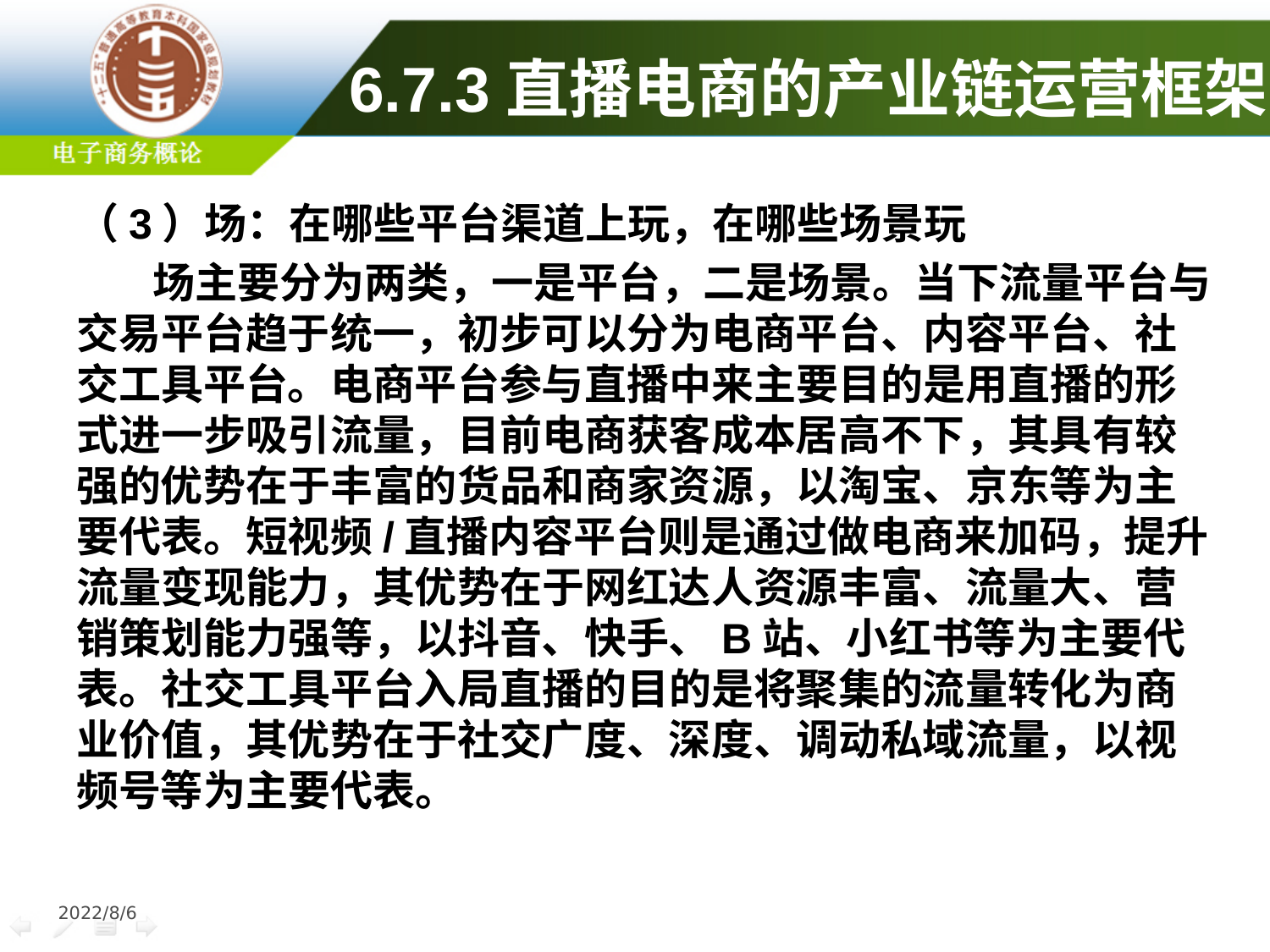

# 6.7.3直播电商的产业链运营框架
（3）场：在哪些平台渠道上玩，在哪些场景玩
       场主要分为两类，一是平台，二是场景。当下流量平台与交易平台趋于统一，初步可以分为电商平台、内容平台、社交工具平台。电商平台参与直播中来主要目的是用直播的形式进一步吸引流量，目前电商获客成本居高不下，其具有较强的优势在于丰富的货品和商家资源，以淘宝、京东等为主要代表。短视频/直播内容平台则是通过做电商来加码，提升流量变现能力，其优势在于网红达人资源丰富、流量大、营销策划能力强等，以抖音、快手、B站、小红书等为主要代表。社交工具平台入局直播的目的是将聚集的流量转化为商业价值，其优势在于社交广度、深度、调动私域流量，以视频号等为主要代表。
2022/8/6